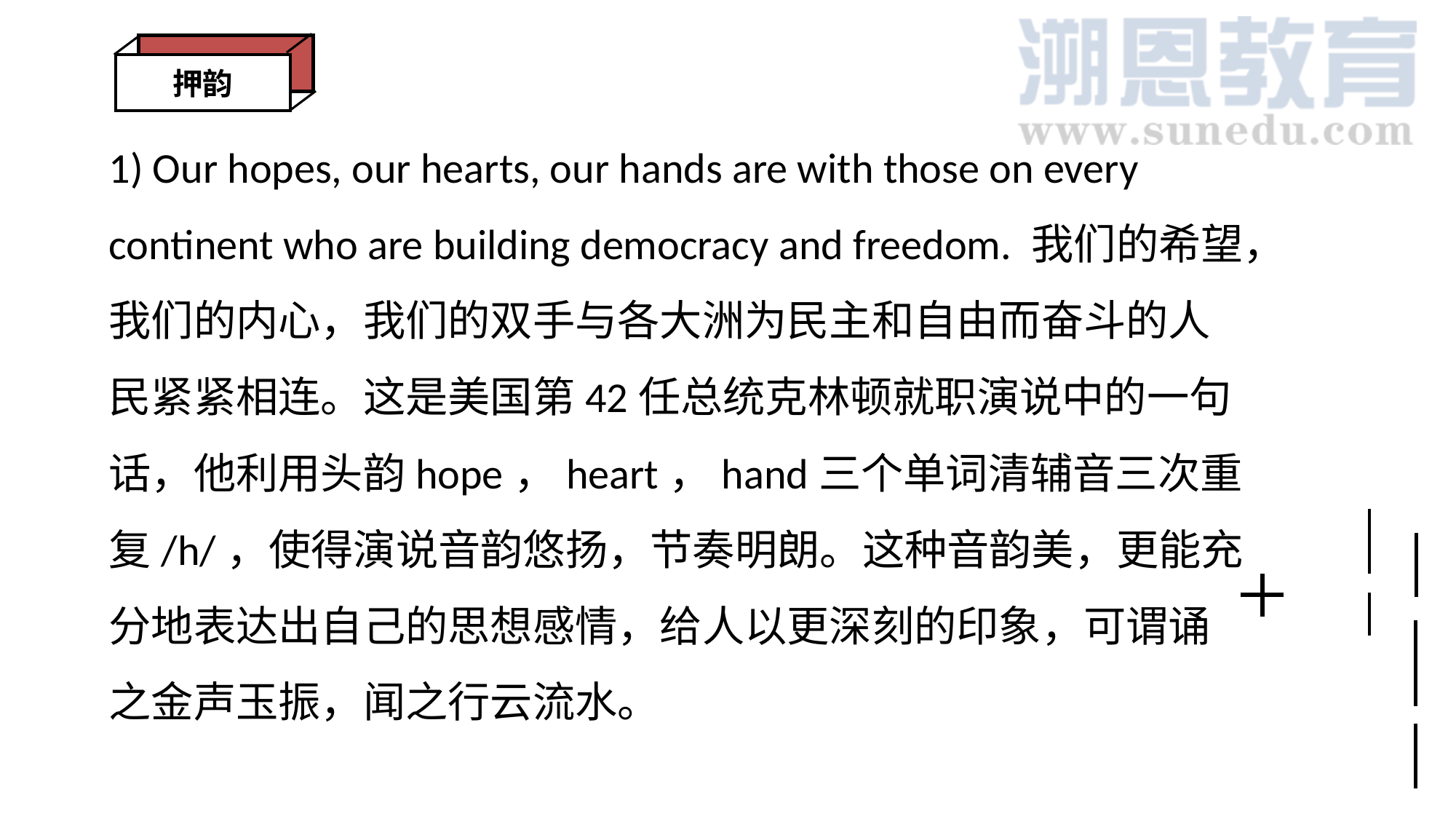

押韵
1) Our hopes, our hearts, our hands are with those on every continent who are building democracy and freedom. 我们的希望，我们的内心，我们的双手与各大洲为民主和自由而奋斗的人民紧紧相连。这是美国第42任总统克林顿就职演说中的一句话，他利用头韵hope，heart，hand三个单词清辅音三次重复/h/，使得演说音韵悠扬，节奏明朗。这种音韵美，更能充分地表达出自己的思想感情，给人以更深刻的印象，可谓诵之金声玉振，闻之行云流水。